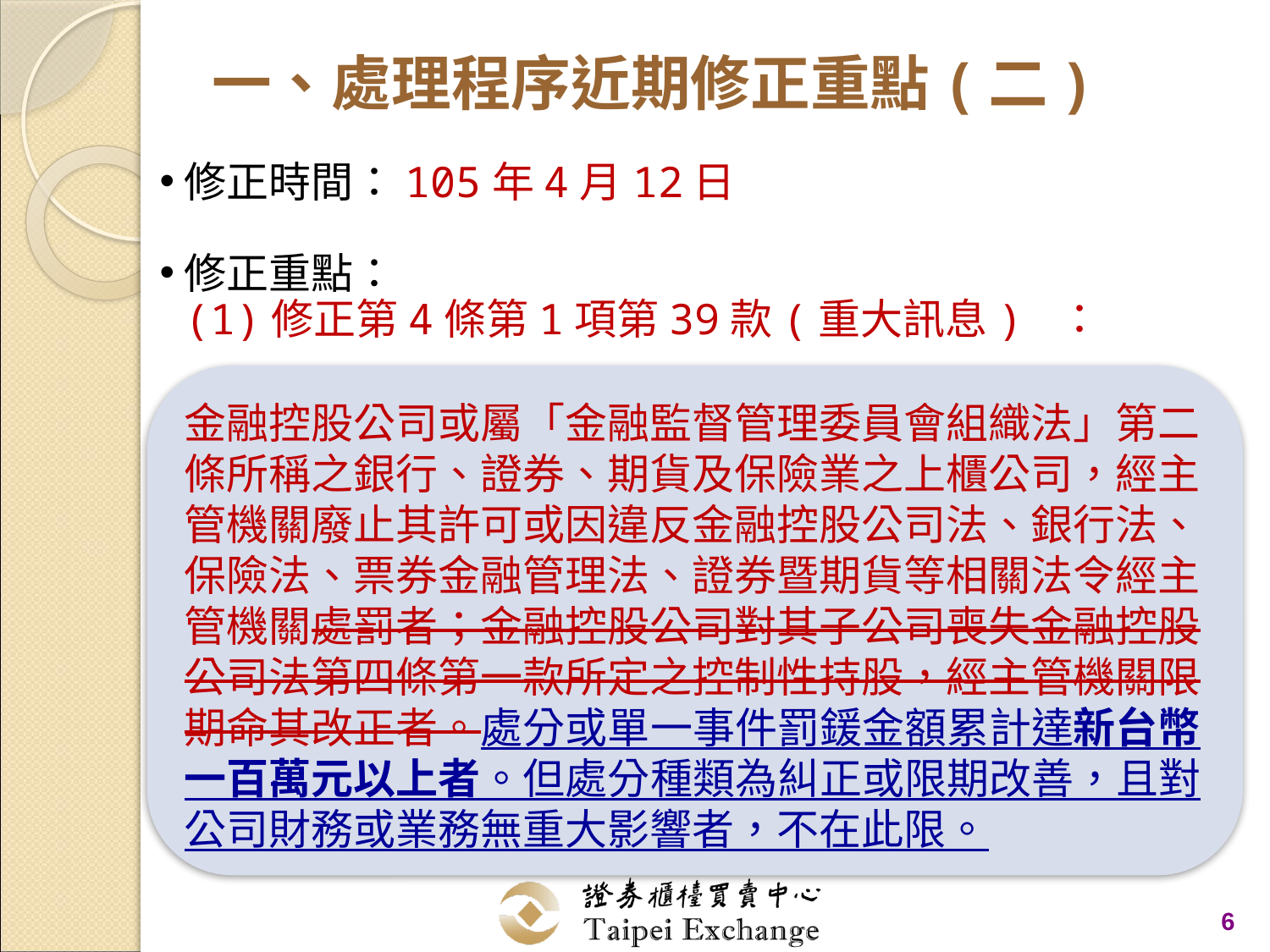

# 一、處理程序近期修正重點(二)
修正時間：105年4月12日
修正重點：
 (1)修正第4條第1項第39款(重大訊息) ：
金融控股公司或屬「金融監督管理委員會組織法」第二條所稱之銀行、證券、期貨及保險業之上櫃公司，經主管機關廢止其許可或因違反金融控股公司法、銀行法、保險法、票券金融管理法、證券暨期貨等相關法令經主管機關處罰者；金融控股公司對其子公司喪失金融控股公司法第四條第一款所定之控制性持股，經主管機關限期命其改正者。處分或單一事件罰鍰金額累計達新台幣一百萬元以上者。但處分種類為糾正或限期改善，且對公司財務或業務無重大影響者，不在此限。

6